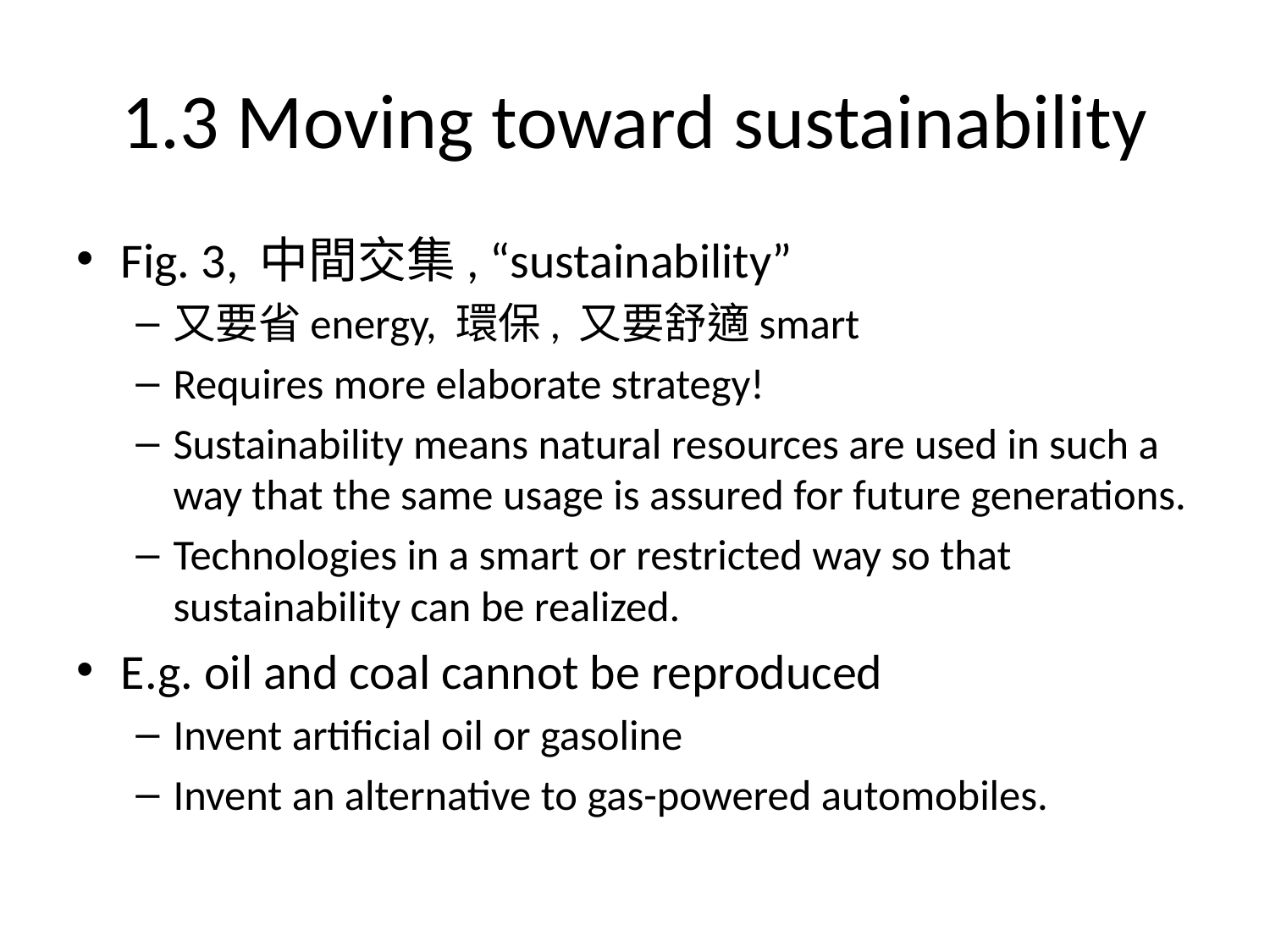

# 1.3 Moving toward sustainability
Fig. 3, 中間交集, “sustainability”
又要省energy, 環保, 又要舒適smart
Requires more elaborate strategy!
Sustainability means natural resources are used in such a way that the same usage is assured for future generations.
Technologies in a smart or restricted way so that sustainability can be realized.
E.g. oil and coal cannot be reproduced
Invent artificial oil or gasoline
Invent an alternative to gas-powered automobiles.